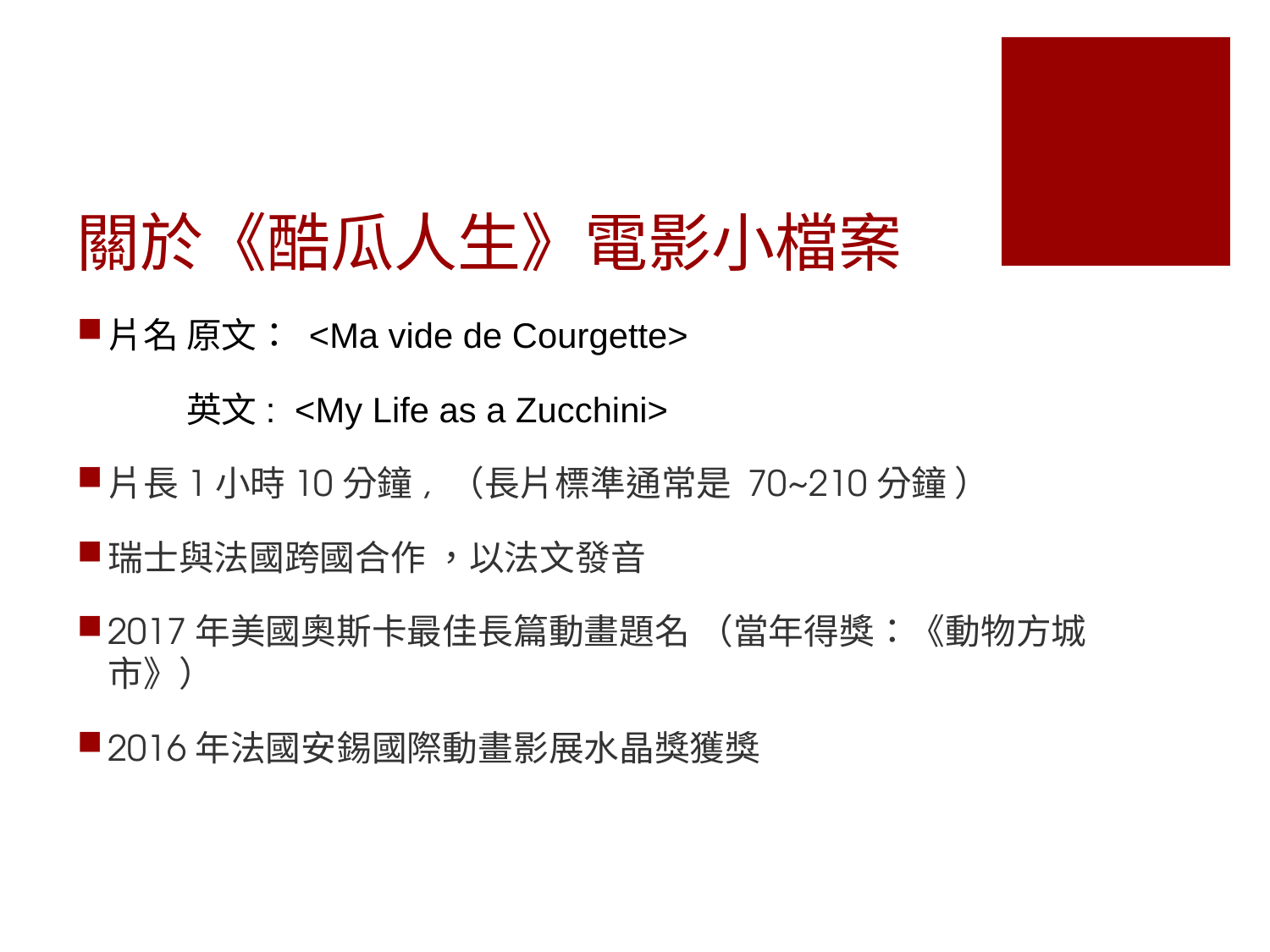

# 關於《酷瓜人生》電影小檔案
片名 原文： <Ma vide de Courgette>
             英文:  <My Life as a Zucchini>
片長1小時10分鐘, （長片標準通常是 70~210分鐘 ）
瑞士與法國跨國合作 ，以法文發音
2017年美國奧斯卡最佳長篇動畫題名 （當年得獎：《動物方城市》）
2016年法國安錫國際動畫影展水晶獎獲獎